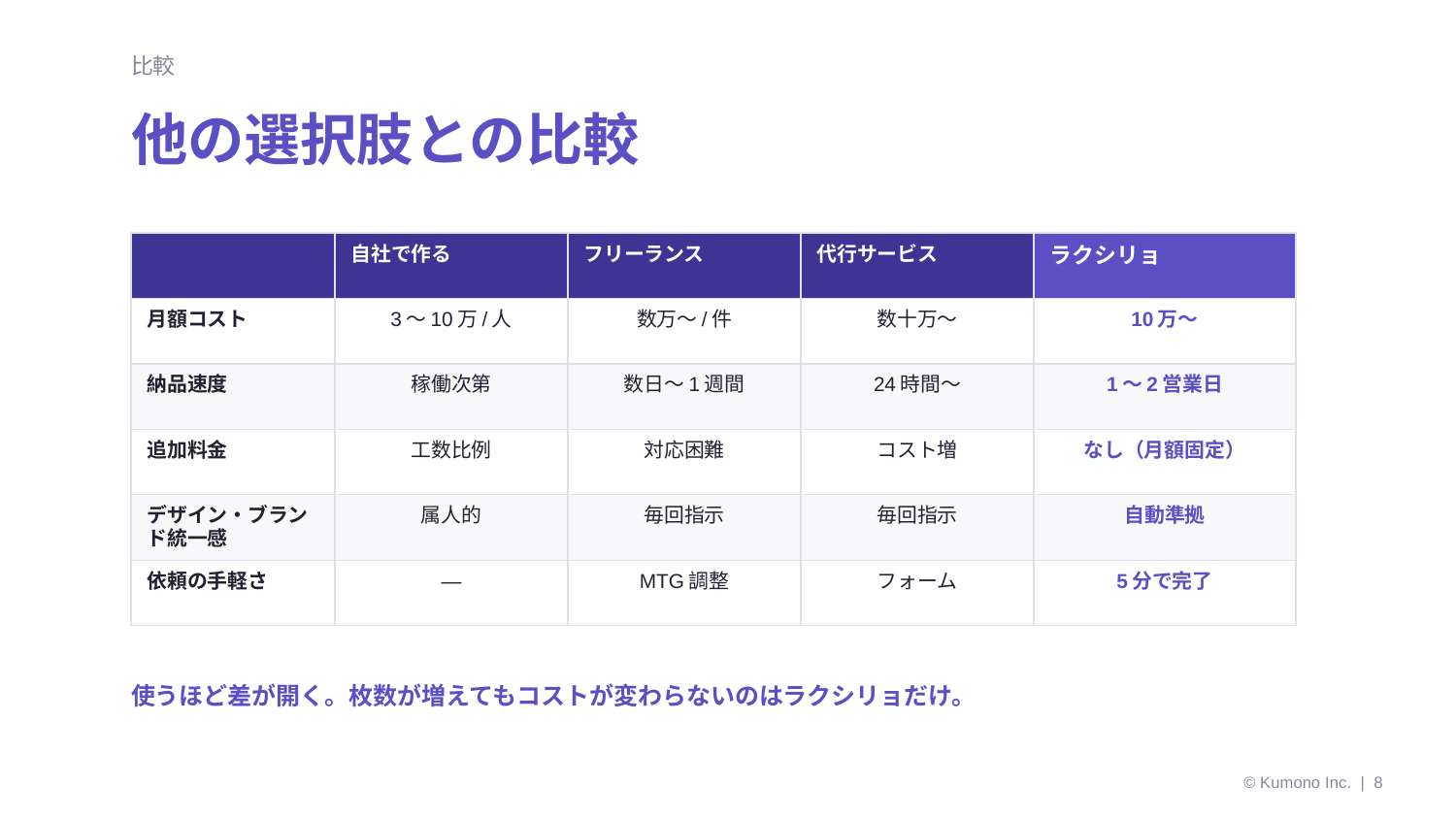

比較
他の選択肢との比較
|  | 自社で作る | フリーランス | 代行サービス | ラクシリョ |
| --- | --- | --- | --- | --- |
| 月額コスト | 3〜10万/人 | 数万〜/件 | 数十万〜 | 10万〜 |
| 納品速度 | 稼働次第 | 数日〜1週間 | 24時間〜 | 1〜2営業日 |
| 追加料金 | 工数比例 | 対応困難 | コスト増 | なし（月額固定） |
| デザイン・ブランド統一感 | 属人的 | 毎回指示 | 毎回指示 | 自動準拠 |
| 依頼の手軽さ | — | MTG調整 | フォーム | 5分で完了 |
使うほど差が開く。枚数が増えてもコストが変わらないのはラクシリョだけ。
© Kumono Inc.  |  8